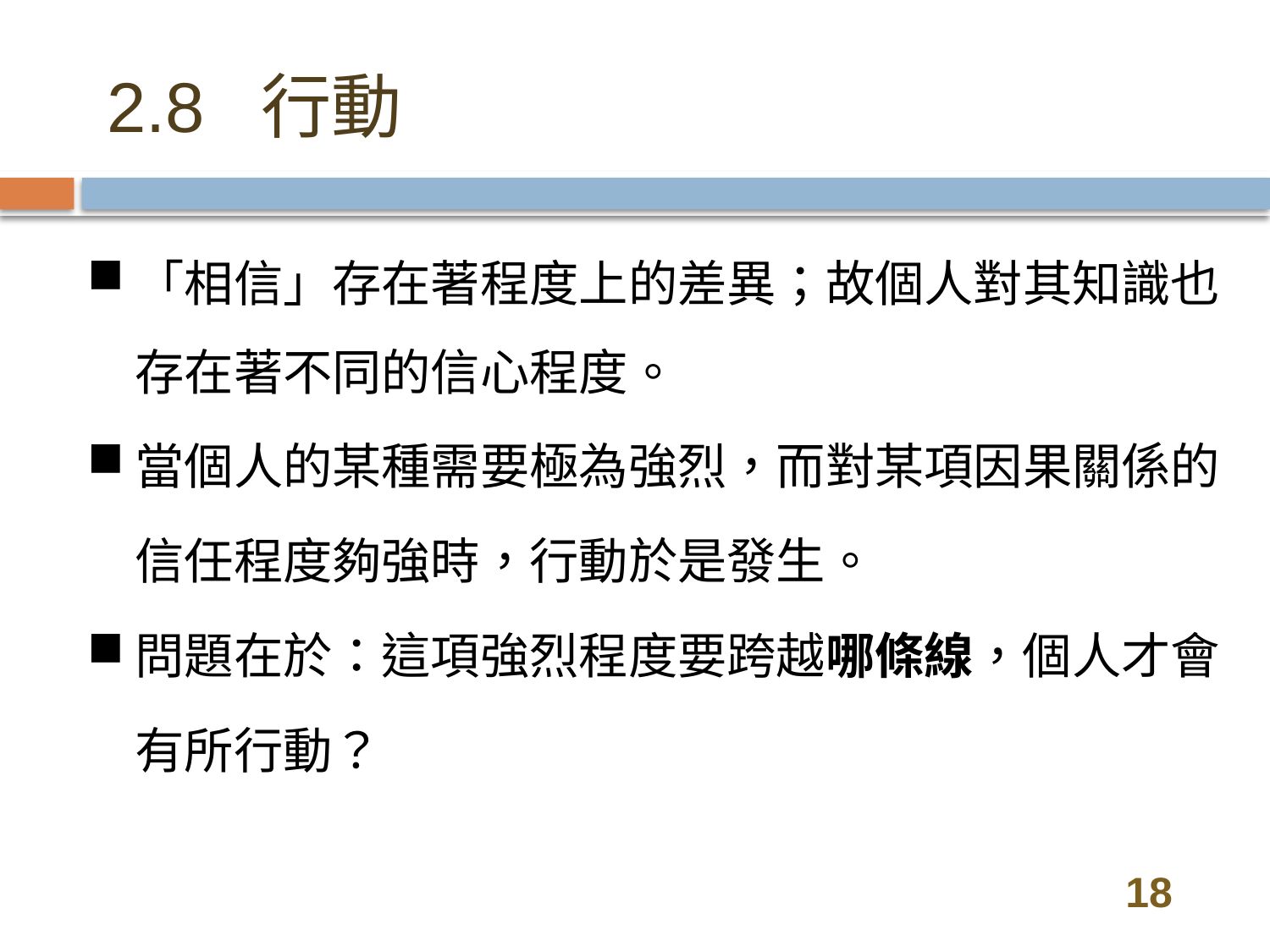

# 2.8  行動
「相信」存在著程度上的差異；故個人對其知識也存在著不同的信心程度。
當個人的某種需要極為強烈，而對某項因果關係的信任程度夠強時，行動於是發生。
問題在於：這項強烈程度要跨越哪條線，個人才會有所行動？
18